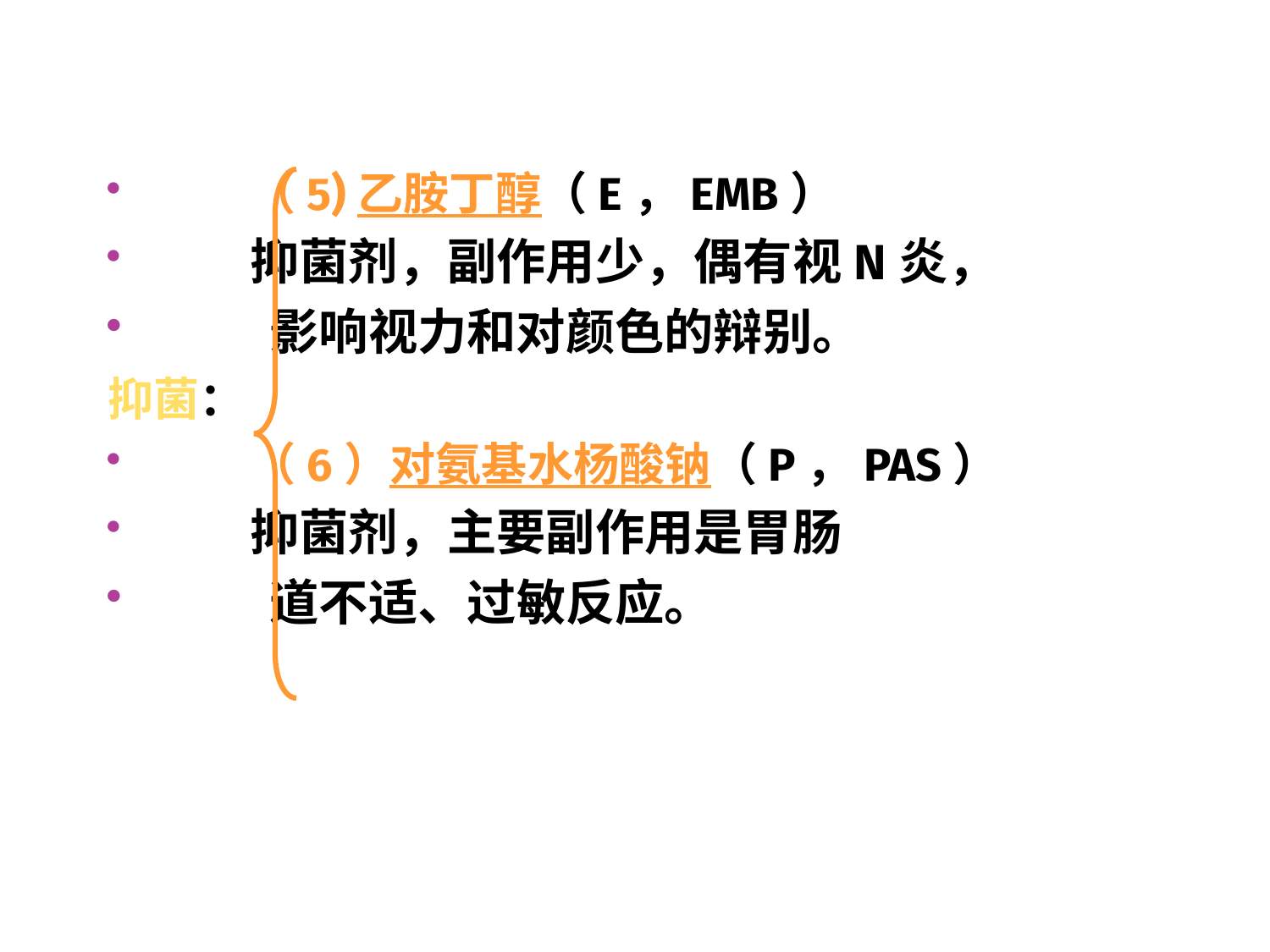

（5)乙胺丁醇（E，EMB）
         抑菌剂，副作用少，偶有视N炎，
          影响视力和对颜色的辩别。
抑菌：
         （6）对氨基水杨酸钠（P，PAS）
         抑菌剂，主要副作用是胃肠
          道不适、过敏反应。